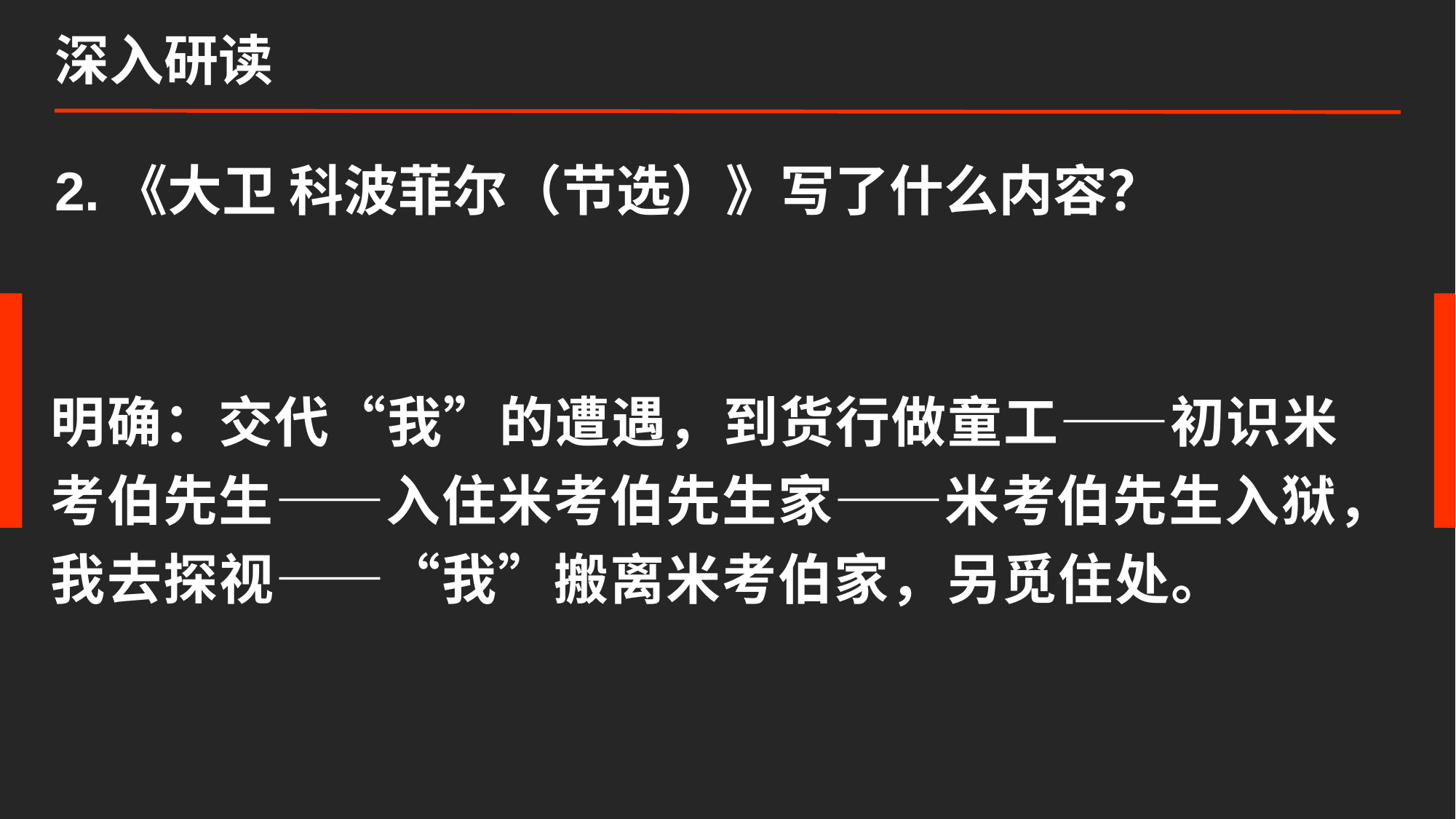

深入研读
2.《大卫 科波菲尔（节选）》写了什么内容？
明确：交代“我”的遭遇，到货行做童工——初识米考伯先生——入住米考伯先生家——米考伯先生入狱，我去探视——“我”搬离米考伯家，另觅住处。